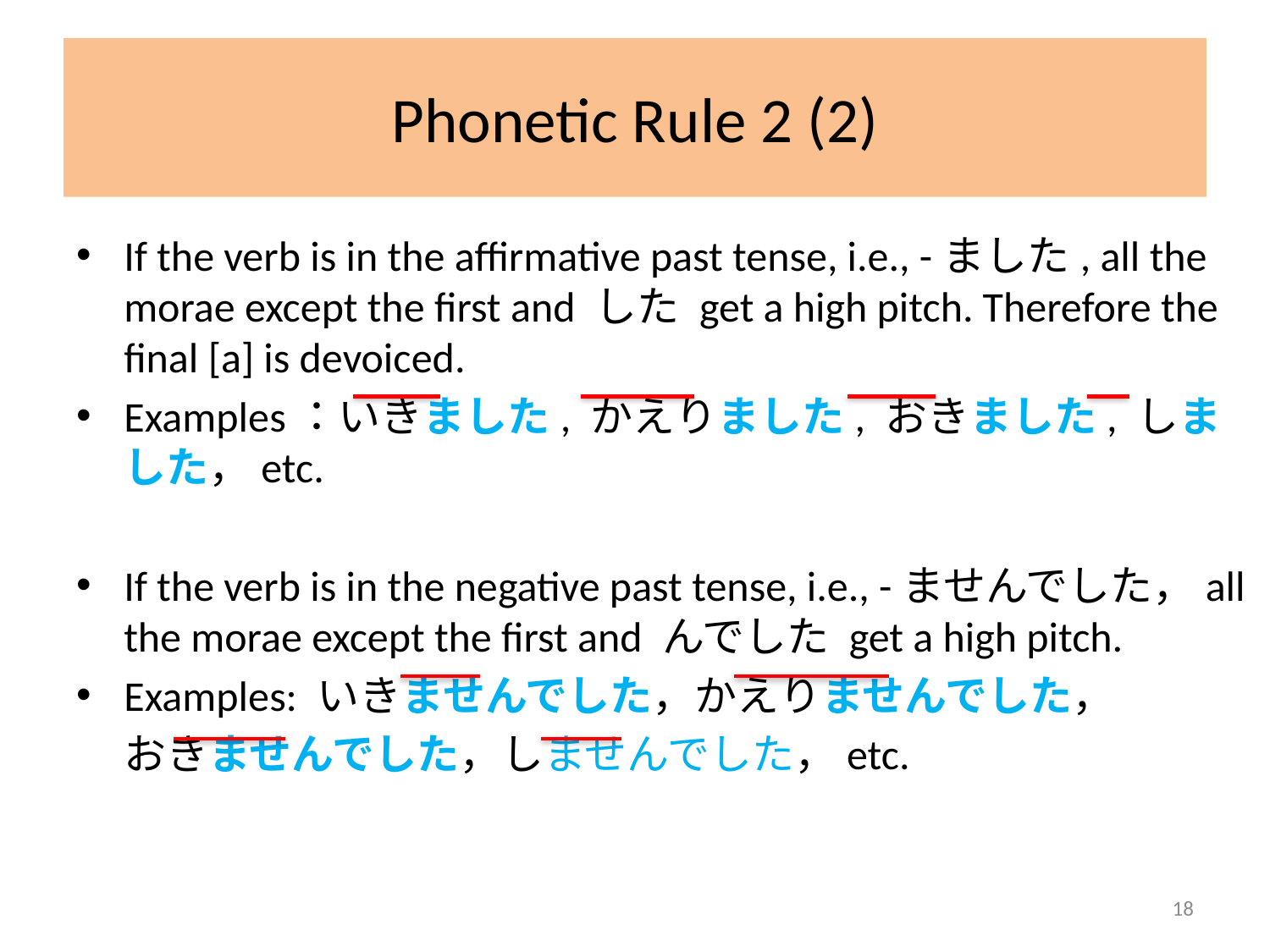

# Phonetic Rule 2 (2)
If the verb is in the affirmative past tense, i.e., -ました, all the morae except the first and した get a high pitch. Therefore the final [a] is devoiced.
Examples：いきました, かえりました, おきました, しました，etc.

If the verb is in the negative past tense, i.e., -ませんでした，all the morae except the first and んでした get a high pitch.
Examples: いきませんでした，かえりませんでした，
	おきませんでした，しませんでした，etc.

18